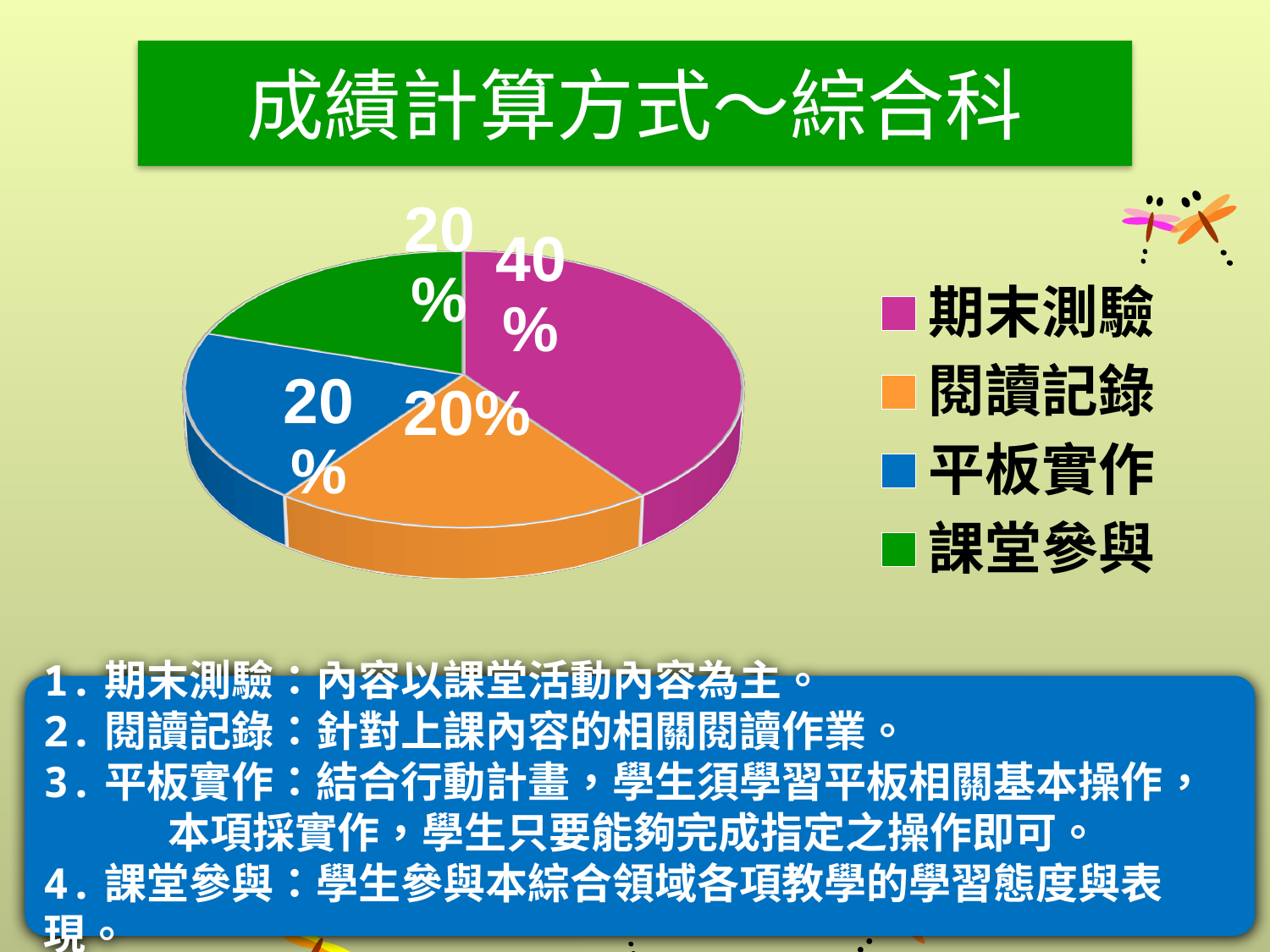

# 成績計算方式～綜合科

[unsupported chart]

1.期末測驗：內容以課堂活動內容為主。
2.閱讀記錄：針對上課內容的相關閱讀作業。
3.平板實作：結合行動計畫，學生須學習平板相關基本操作，
            本項採實作，學生只要能夠完成指定之操作即可。
4.課堂參與：學生參與本綜合領域各項教學的學習態度與表現。